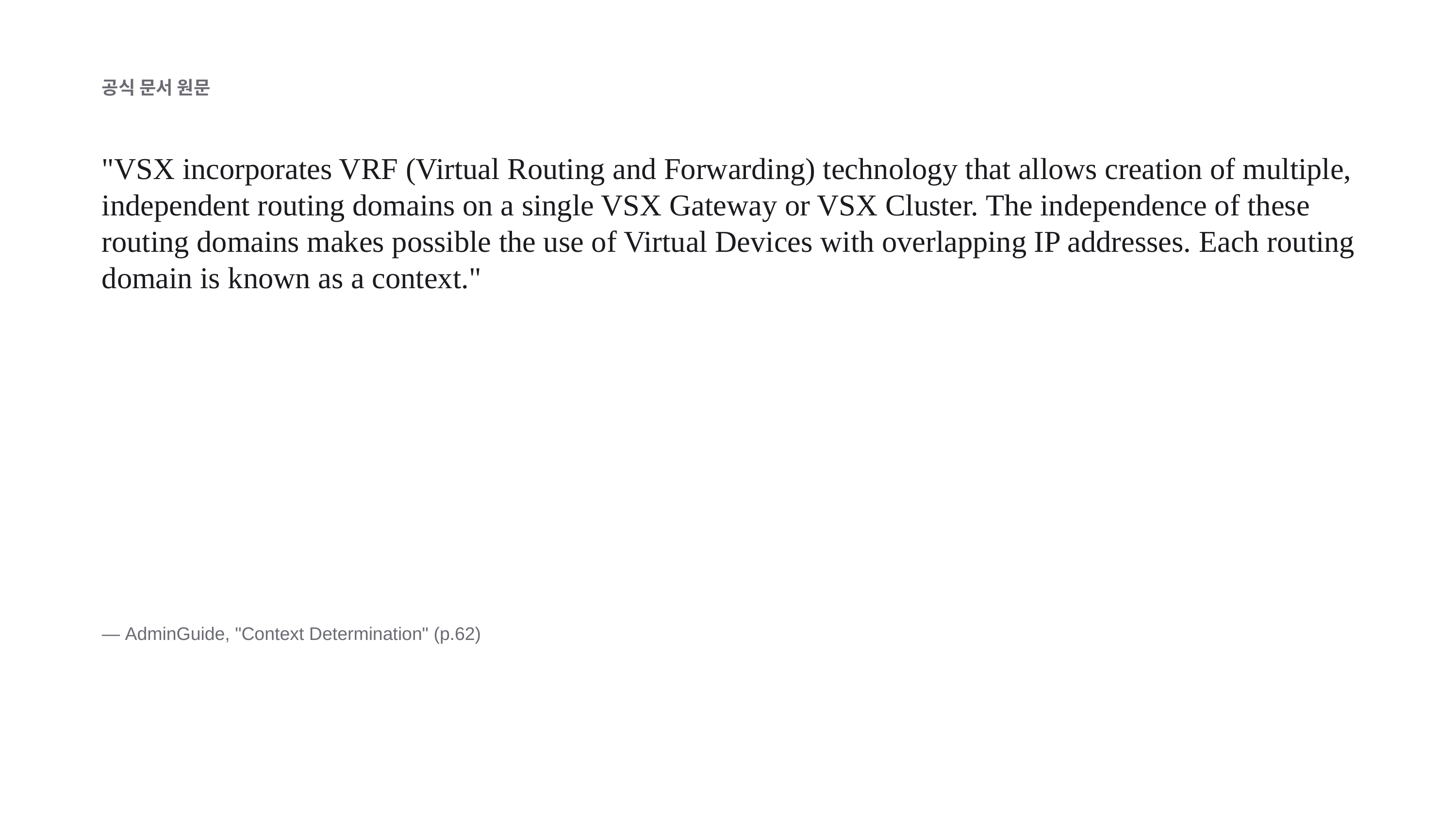

공식 문서 원문
"VSX incorporates VRF (Virtual Routing and Forwarding) technology that allows creation of multiple, independent routing domains on a single VSX Gateway or VSX Cluster. The independence of these routing domains makes possible the use of Virtual Devices with overlapping IP addresses. Each routing domain is known as a context."
— AdminGuide, "Context Determination" (p.62)